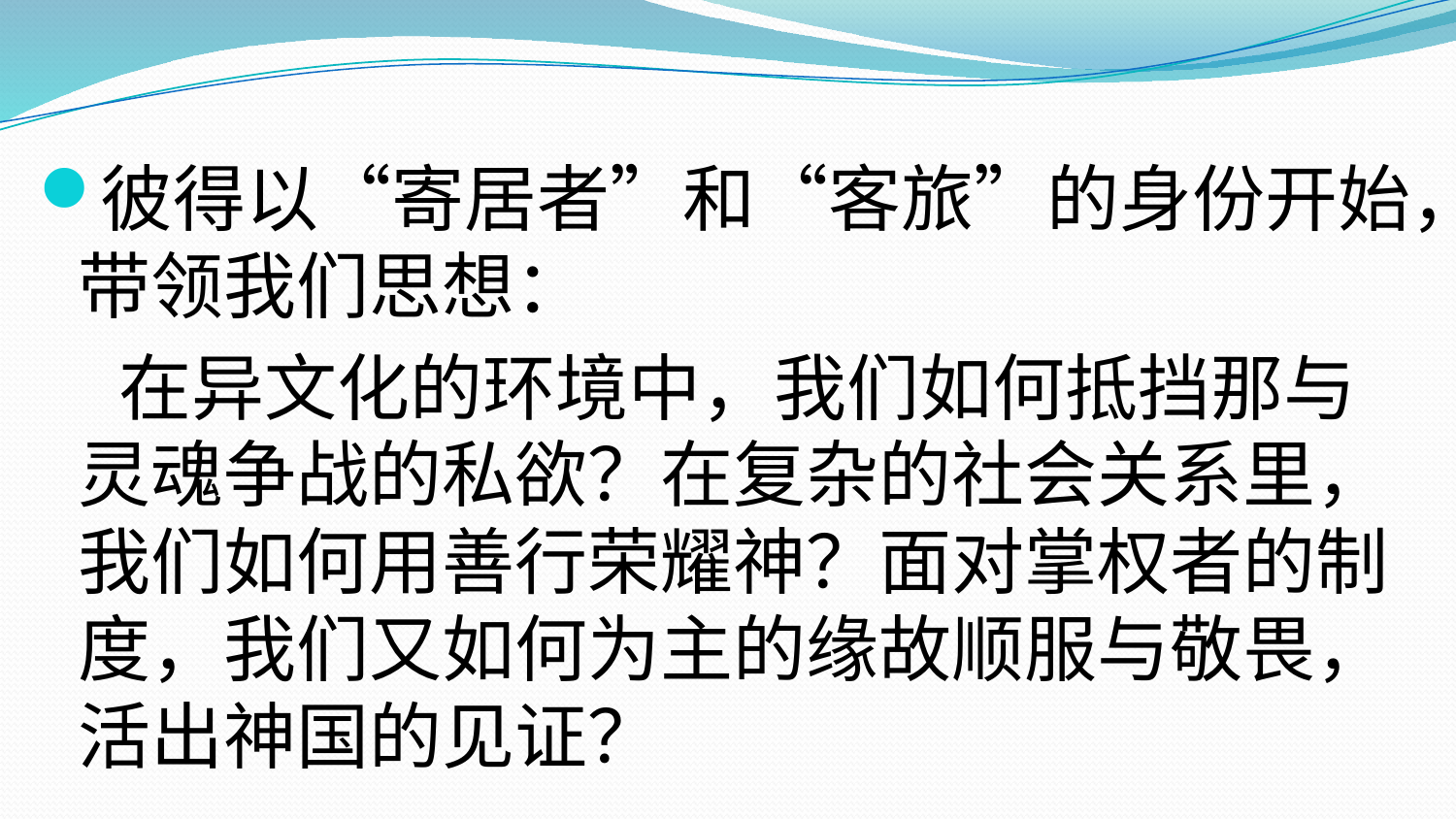

彼得以“寄居者”和“客旅”的身份开始，带领我们思想：
    在异文化的环境中，我们如何抵挡那与灵魂争战的私欲？在复杂的社会关系里，我们如何用善行荣耀神？面对掌权者的制度，我们又如何为主的缘故顺服与敬畏，活出神国的见证？